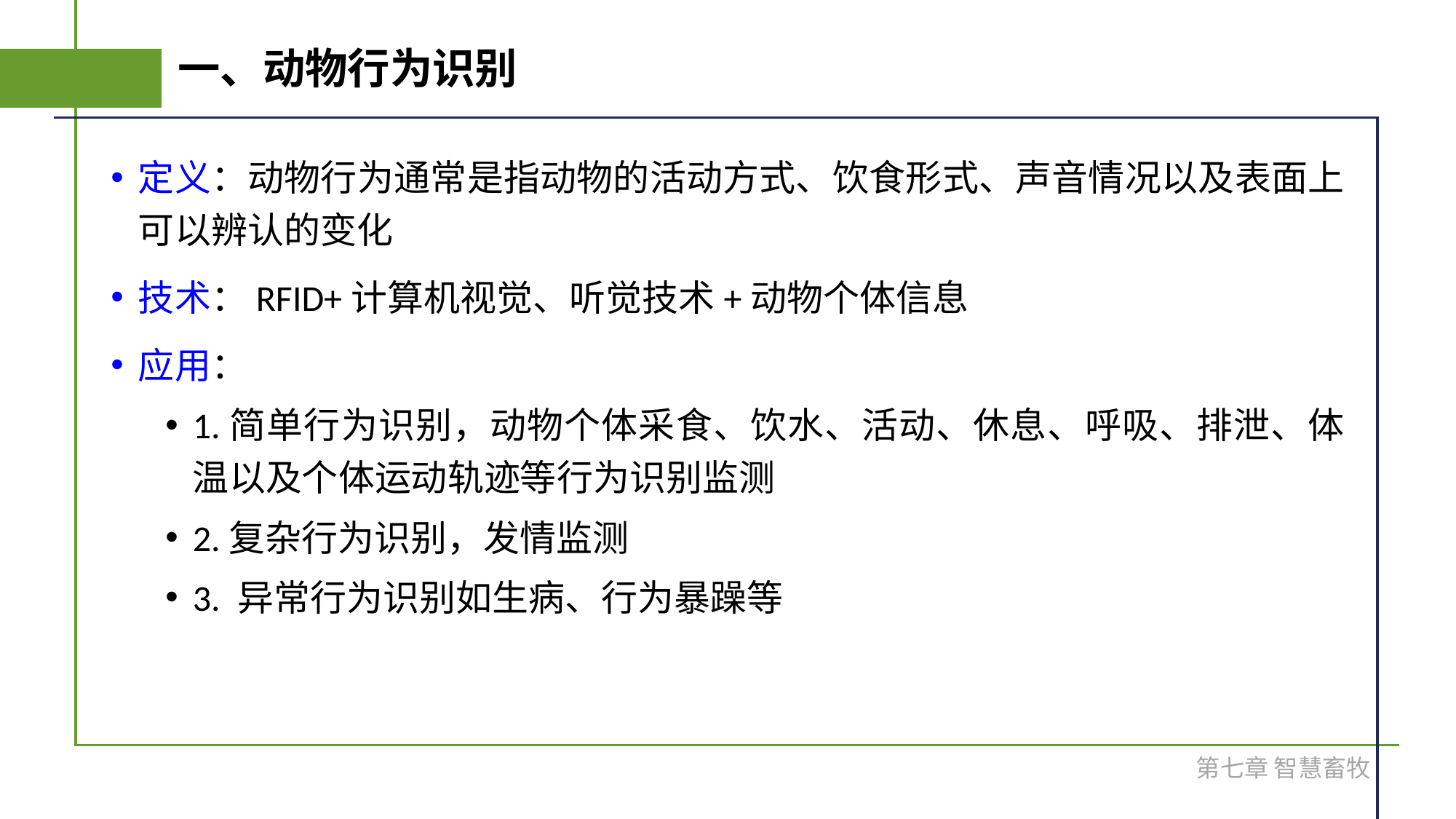

# 一、动物行为识别
定义：动物行为通常是指动物的活动方式、饮食形式、声音情况以及表面上可以辨认的变化
技术：RFID+计算机视觉、听觉技术+动物个体信息
应用：
1.简单行为识别，动物个体采食、饮水、活动、休息、呼吸、排泄、体温以及个体运动轨迹等行为识别监测
2.复杂行为识别，发情监测
3. 异常行为识别如生病、行为暴躁等
第七章 智慧畜牧